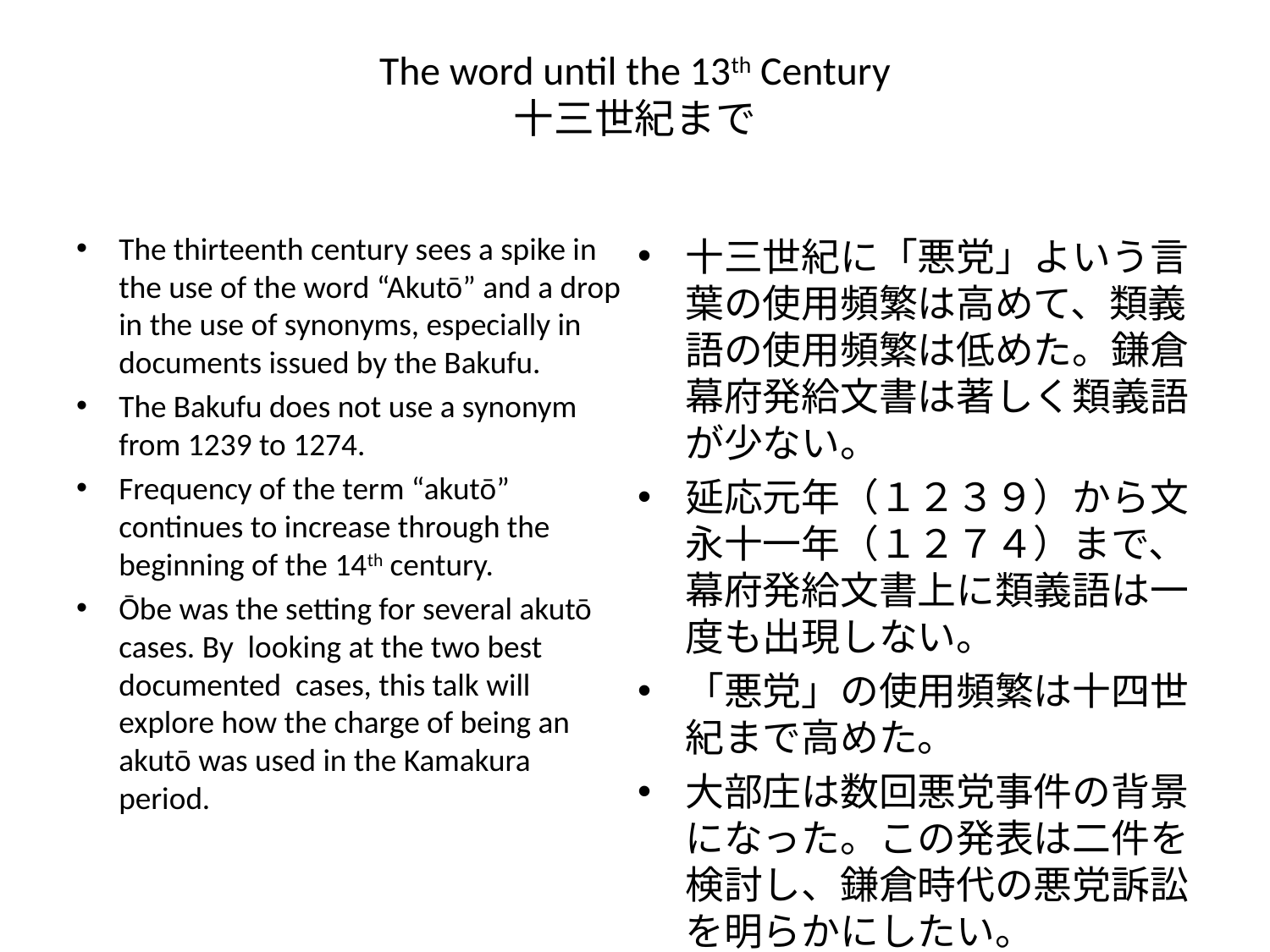

# The word until the 13th Century 十三世紀まで
The thirteenth century sees a spike in the use of the word “Akutō” and a drop in the use of synonyms, especially in documents issued by the Bakufu.
The Bakufu does not use a synonym from 1239 to 1274.
Frequency of the term “akutō” continues to increase through the beginning of the 14th century.
Ōbe was the setting for several akutō cases. By  looking at the two best documented  cases, this talk will explore how the charge of being an akutō was used in the Kamakura period.
十三世紀に「悪党」よいう言葉の使用頻繁は高めて、類義語の使用頻繁は低めた。鎌倉幕府発給文書は著しく類義語が少ない。
延応元年（１２３９）から文永十一年（１２７４）まで、幕府発給文書上に類義語は一度も出現しない。
「悪党」の使用頻繁は十四世紀まで高めた。
大部庄は数回悪党事件の背景になった。この発表は二件を検討し、鎌倉時代の悪党訴訟を明らかにしたい。